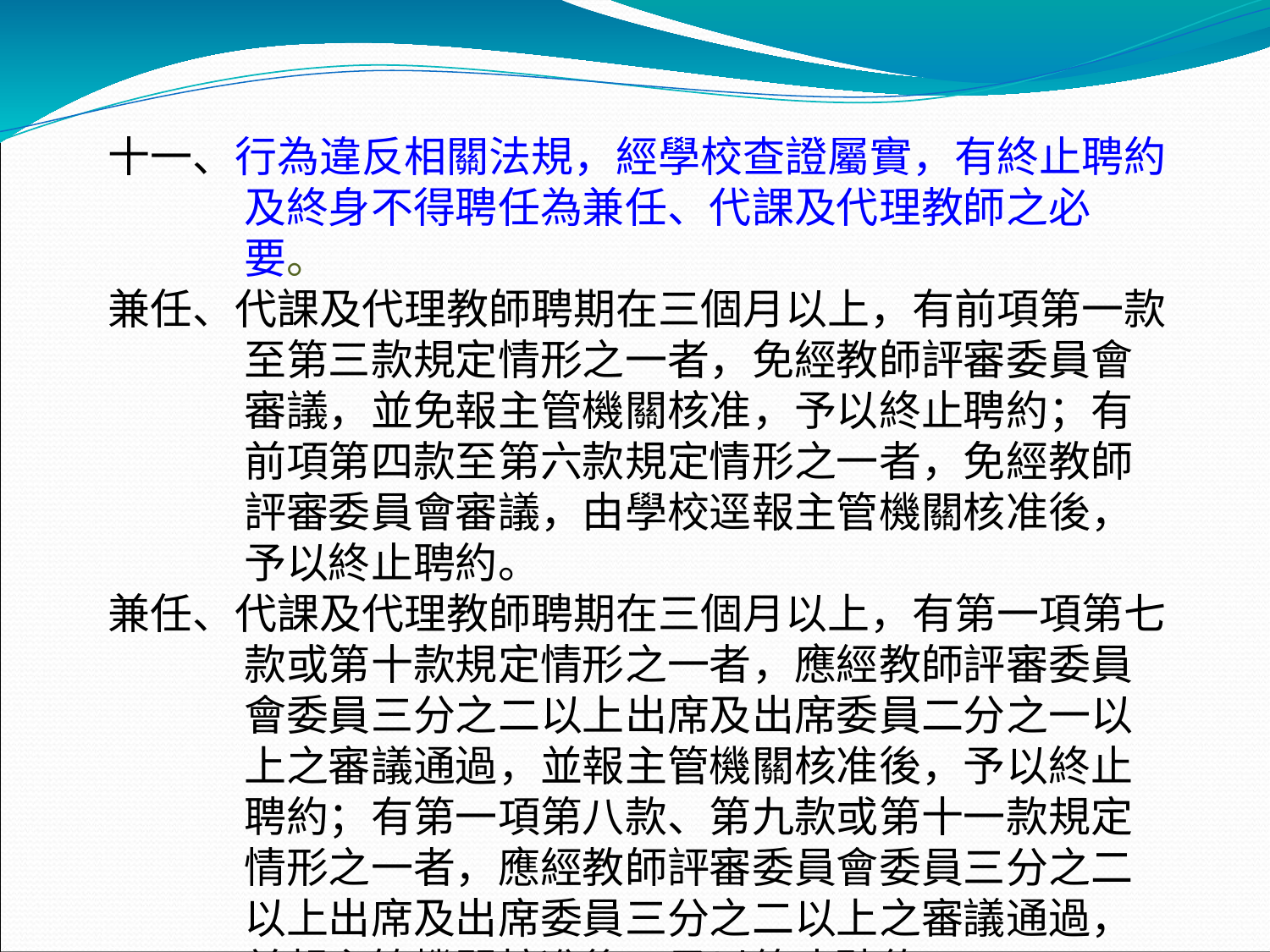

十一、行為違反相關法規，經學校查證屬實，有終止聘約及終身不得聘任為兼任、代課及代理教師之必要。
兼任、代課及代理教師聘期在三個月以上，有前項第一款至第三款規定情形之一者，免經教師評審委員會審議，並免報主管機關核准，予以終止聘約；有前項第四款至第六款規定情形之一者，免經教師評審委員會審議，由學校逕報主管機關核准後，予以終止聘約。
兼任、代課及代理教師聘期在三個月以上，有第一項第七款或第十款規定情形之一者，應經教師評審委員會委員三分之二以上出席及出席委員二分之一以上之審議通過，並報主管機關核准後，予以終止聘約；有第一項第八款、第九款或第十一款規定情形之一者，應經教師評審委員會委員三分之二以上出席及出席委員三分之二以上之審議通過，並報主管機關核准後，予以終止聘約。